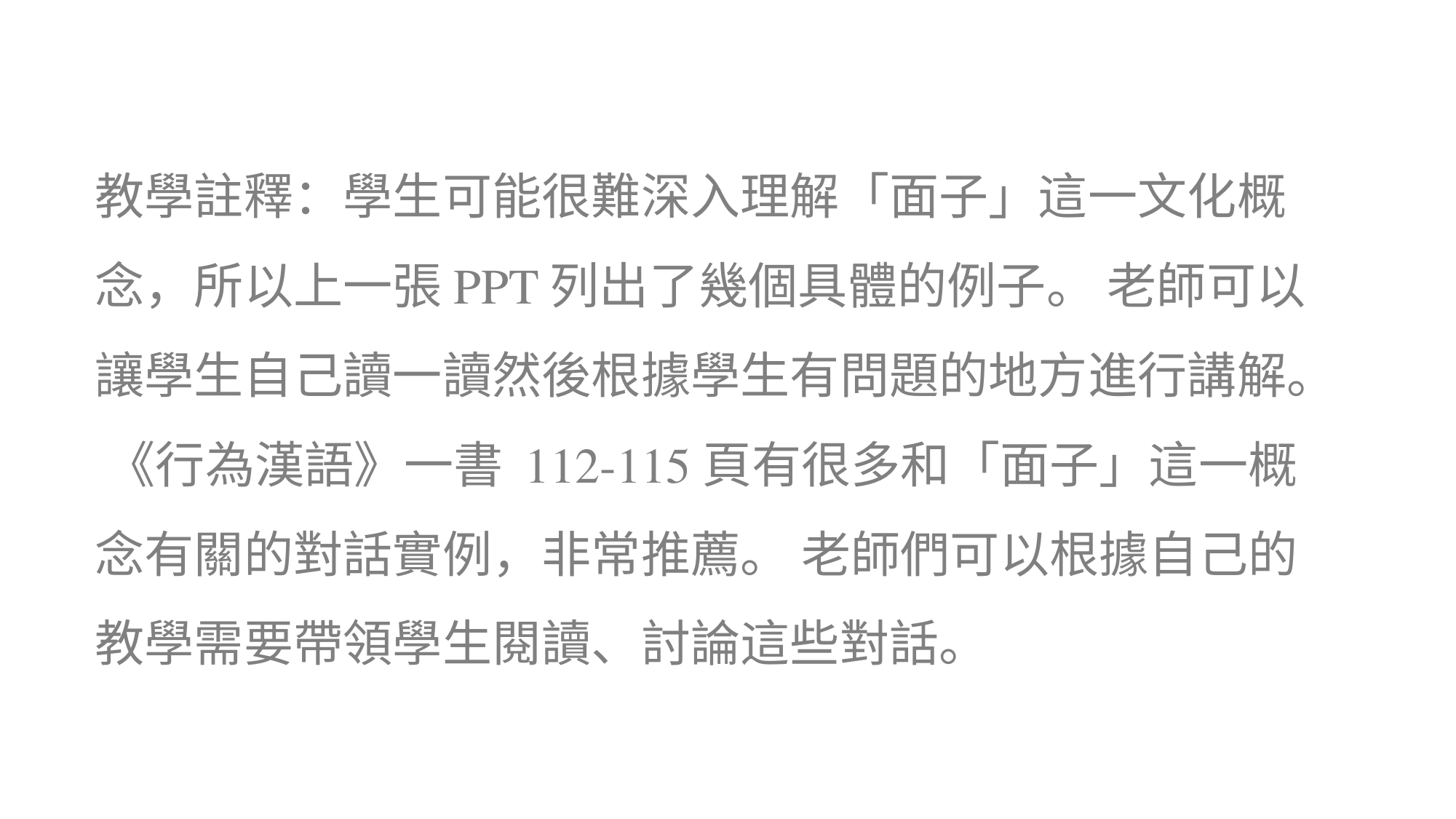

教學註釋：學生可能很難深入理解「面子」這一文化概念，所以上一張PPT列出了幾個具體的例子。 老師可以讓學生自己讀一讀然後根據學生有問題的地方進行講解。 《行為漢語》一書 112-115頁有很多和「面子」這一概念有關的對話實例，非常推薦。 老師們可以根據自己的教學需要帶領學生閱讀、討論這些對話。